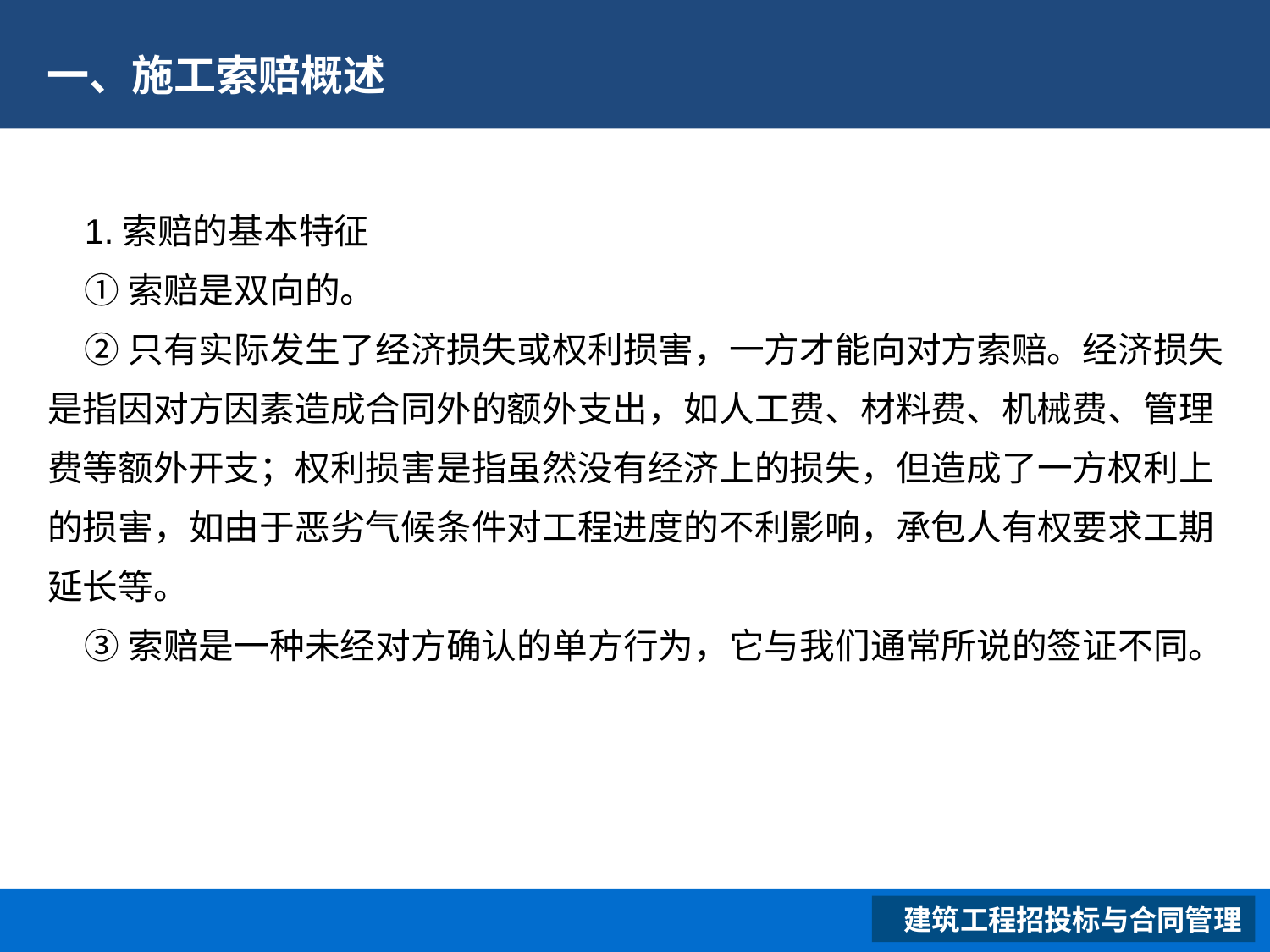

# 一、施工索赔概述
1.索赔的基本特征
①索赔是双向的。
②只有实际发生了经济损失或权利损害，一方才能向对方索赔。经济损失是指因对方因素造成合同外的额外支出，如人工费、材料费、机械费、管理费等额外开支；权利损害是指虽然没有经济上的损失，但造成了一方权利上的损害，如由于恶劣气候条件对工程进度的不利影响，承包人有权要求工期延长等。
③索赔是一种未经对方确认的单方行为，它与我们通常所说的签证不同。

  建筑工程招投标与合同管理
XXXXXXXXXXXXXXXXXX